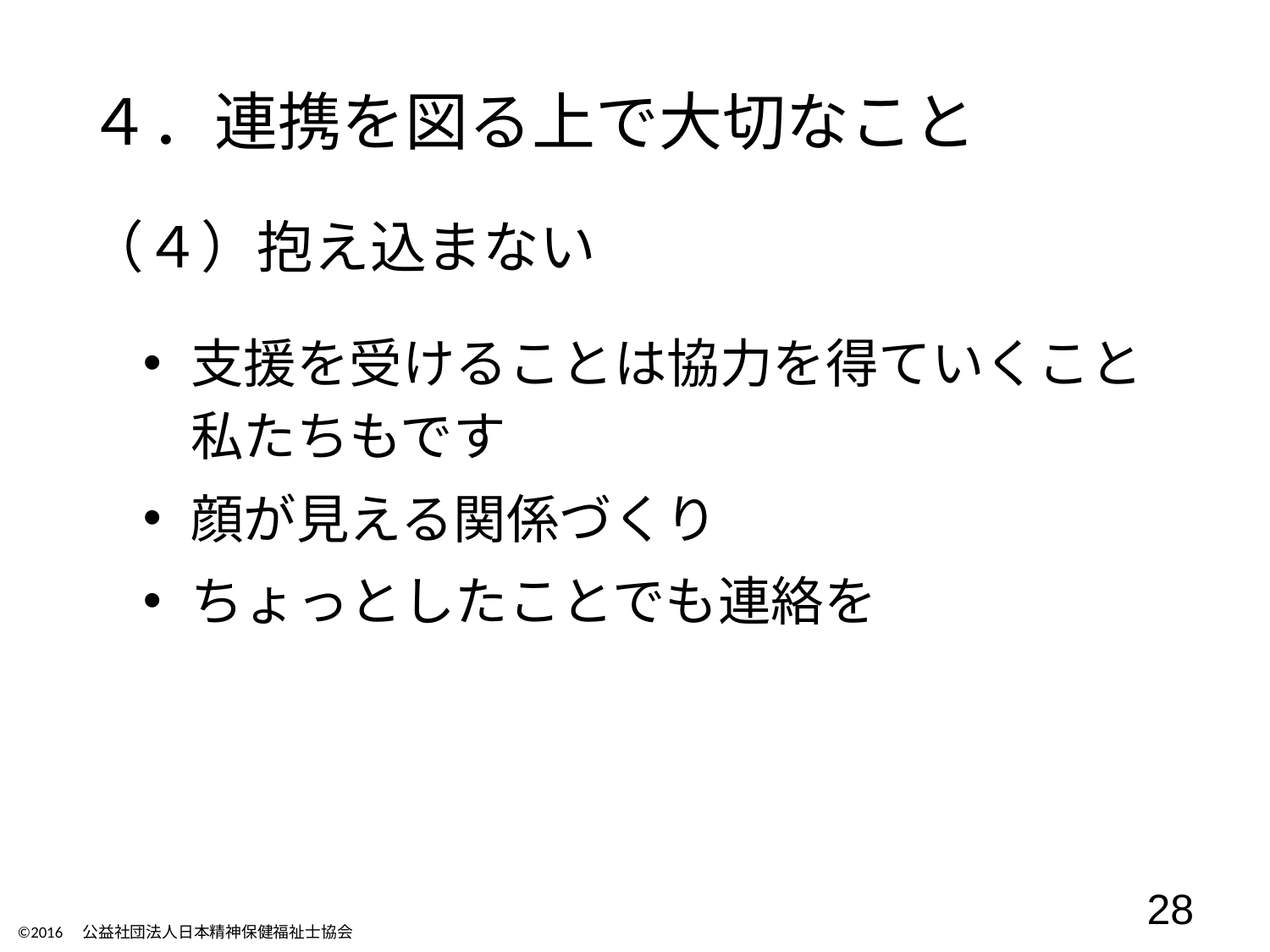

# ４．連携を図る上で大切なこと
（４）抱え込まない
支援を受けることは協力を得ていくこと
私たちもです
顔が見える関係づくり
ちょっとしたことでも連絡を

28
©2016　公益社団法人日本精神保健福祉士協会